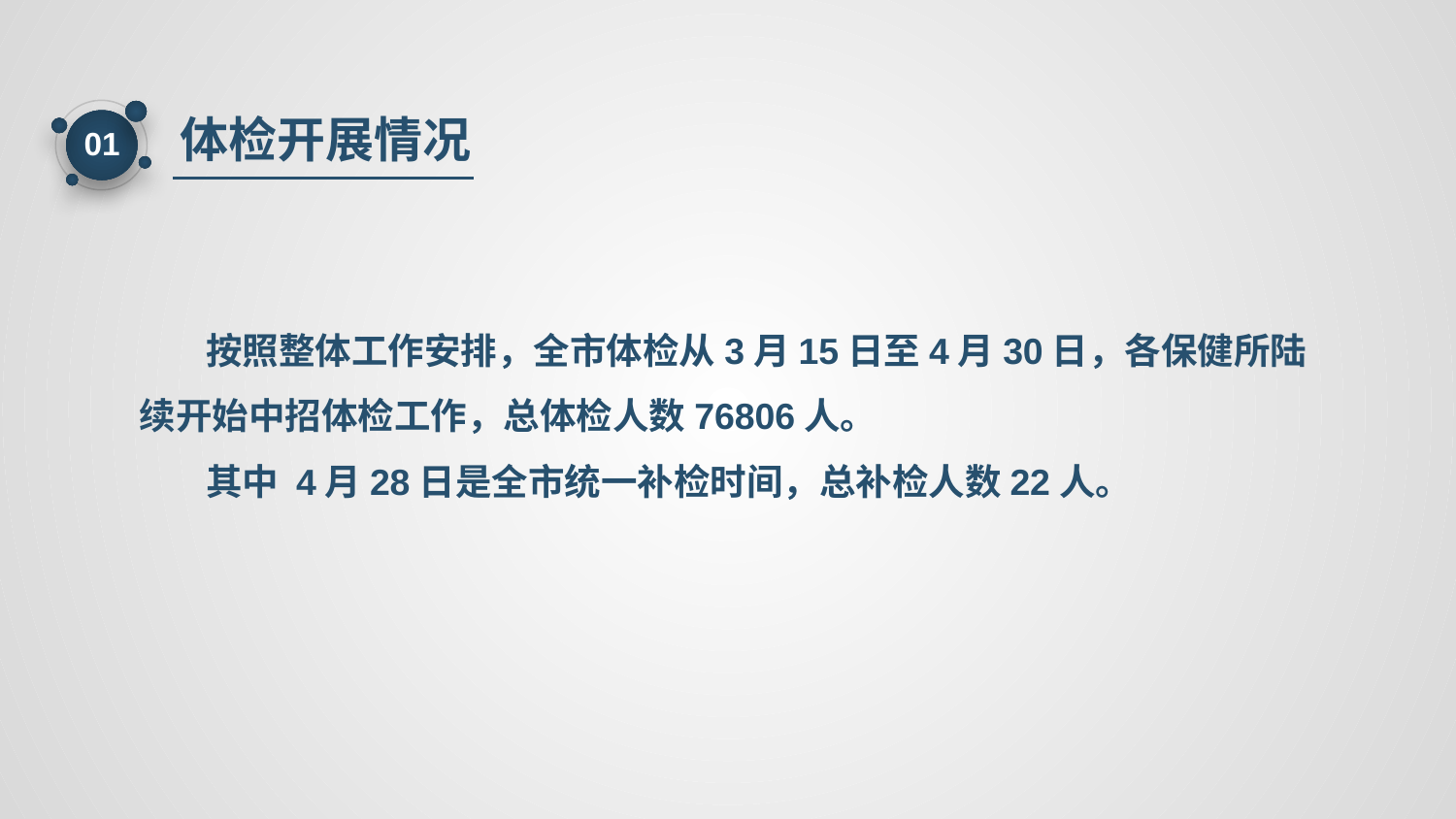

体检开展情况
01
       按照整体工作安排，全市体检从3月15日至4月30日，各保健所陆续开始中招体检工作，总体检人数76806人。
       其中 4月28日是全市统一补检时间，总补检人数22人。